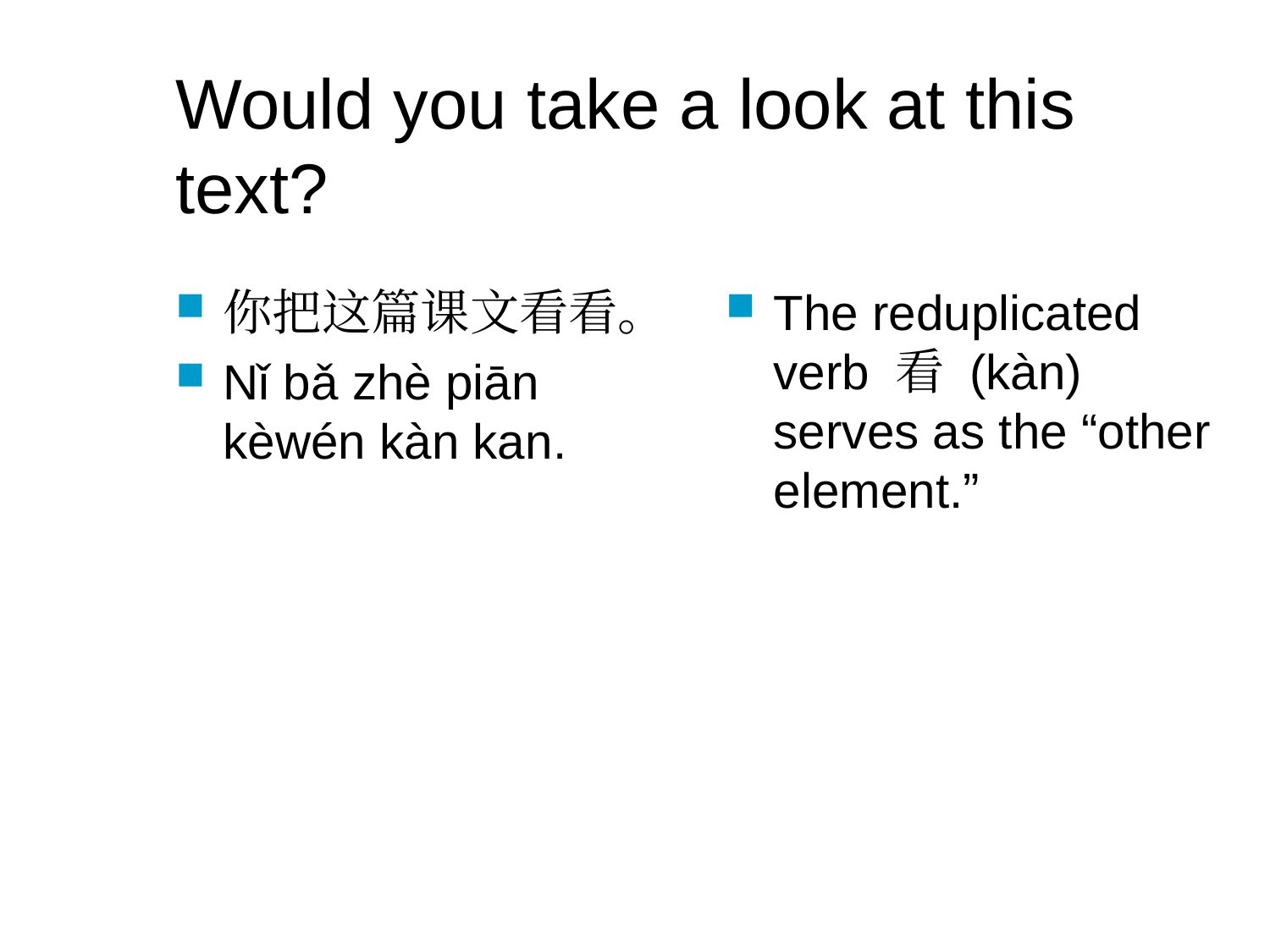

# Would you take a look at this text?
你把这篇课文看看。
Nǐ bǎ zhè piān kèwén kàn kan.
The reduplicated verb 看 (kàn) serves as the “other element.”